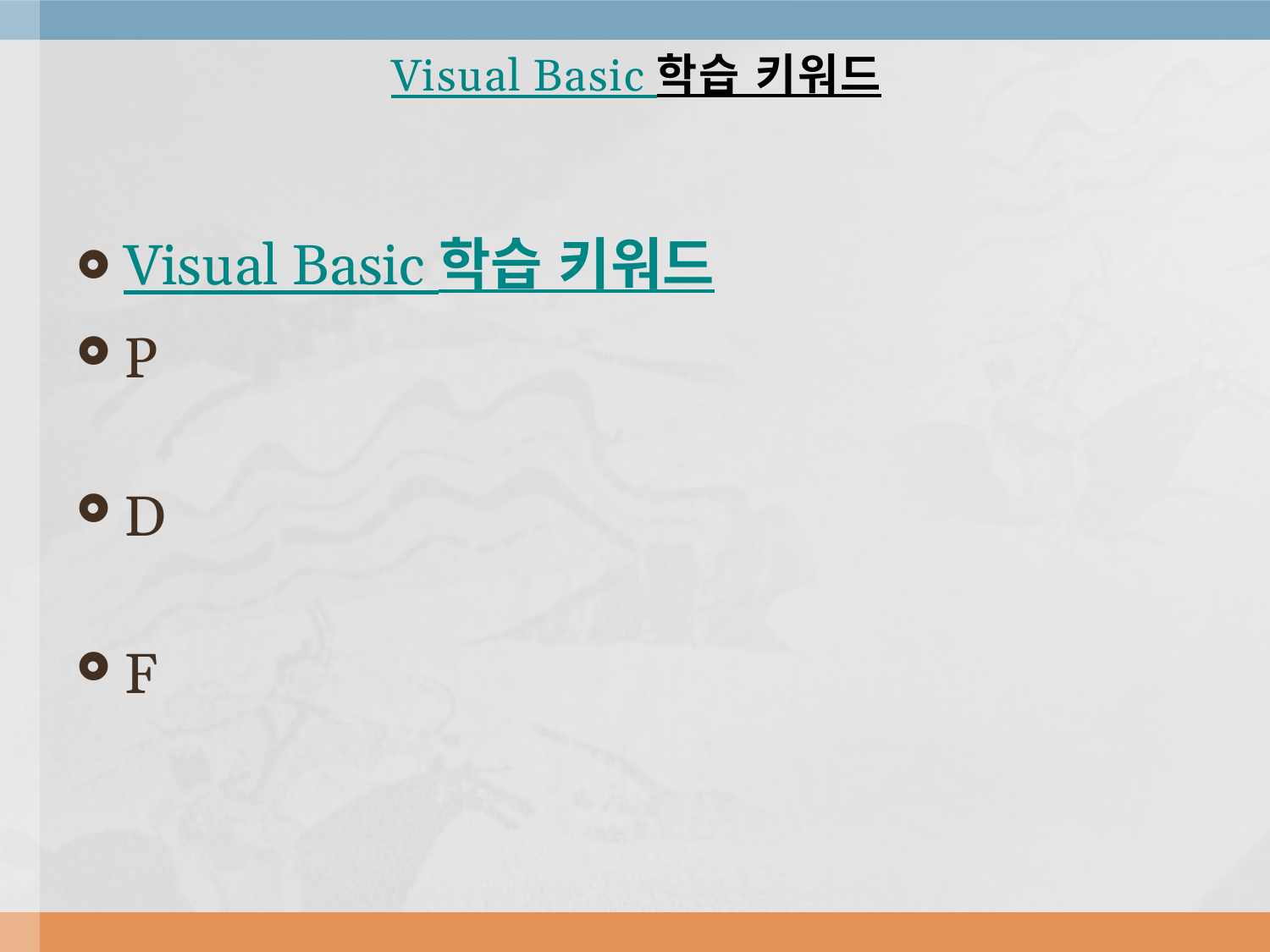

# Visual Basic 학습 키워드
Visual Basic 학습 키워드
P

D

F